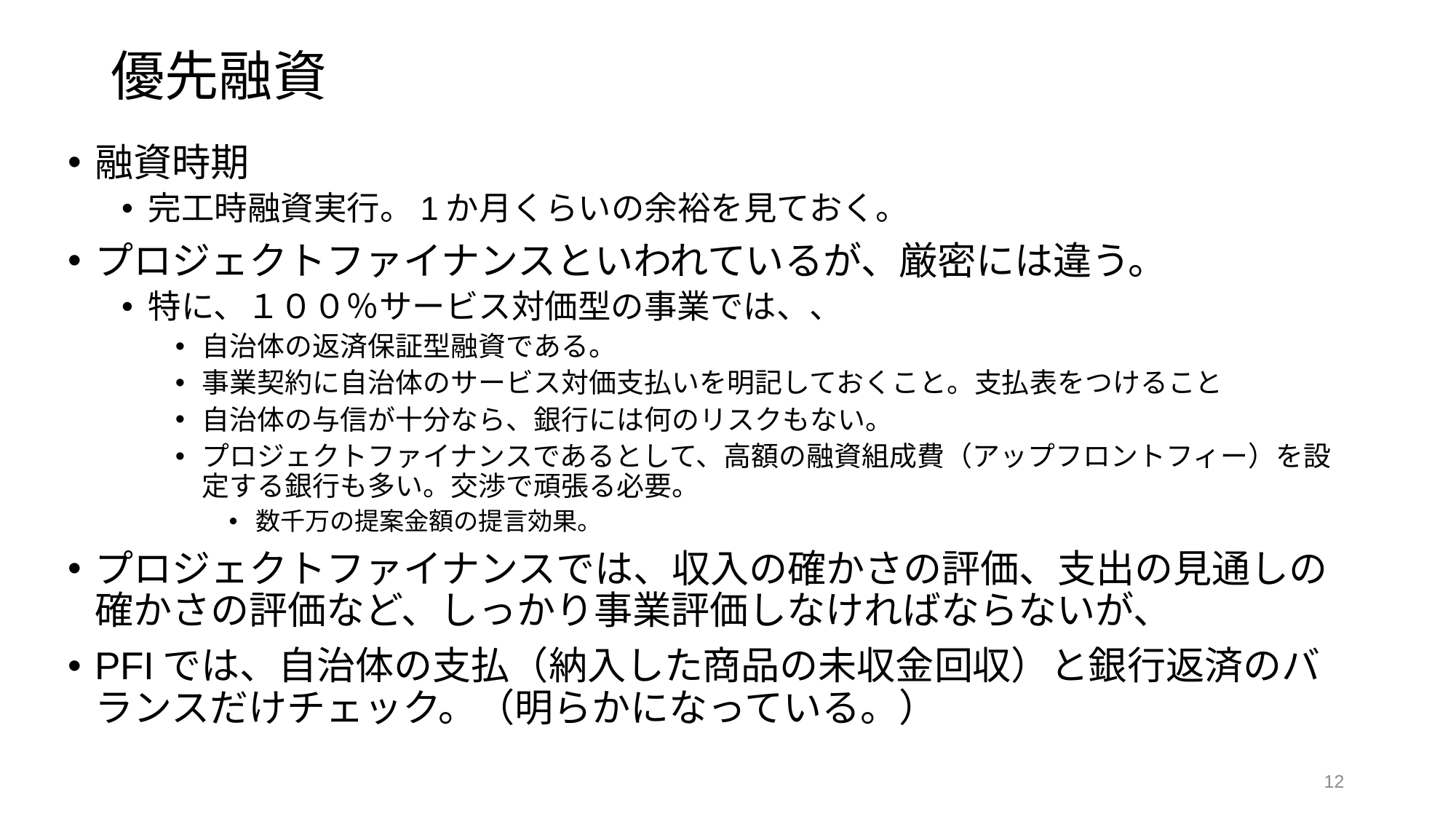

# 優先融資
融資時期
完工時融資実行。1か月くらいの余裕を見ておく。
プロジェクトファイナンスといわれているが、厳密には違う。
特に、１００％サービス対価型の事業では、、
自治体の返済保証型融資である。
事業契約に自治体のサービス対価支払いを明記しておくこと。支払表をつけること
自治体の与信が十分なら、銀行には何のリスクもない。
プロジェクトファイナンスであるとして、高額の融資組成費（アップフロントフィー）を設定する銀行も多い。交渉で頑張る必要。
数千万の提案金額の提言効果。
プロジェクトファイナンスでは、収入の確かさの評価、支出の見通しの確かさの評価など、しっかり事業評価しなければならないが、
PFIでは、自治体の支払（納入した商品の未収金回収）と銀行返済のバランスだけチェック。（明らかになっている。）
12